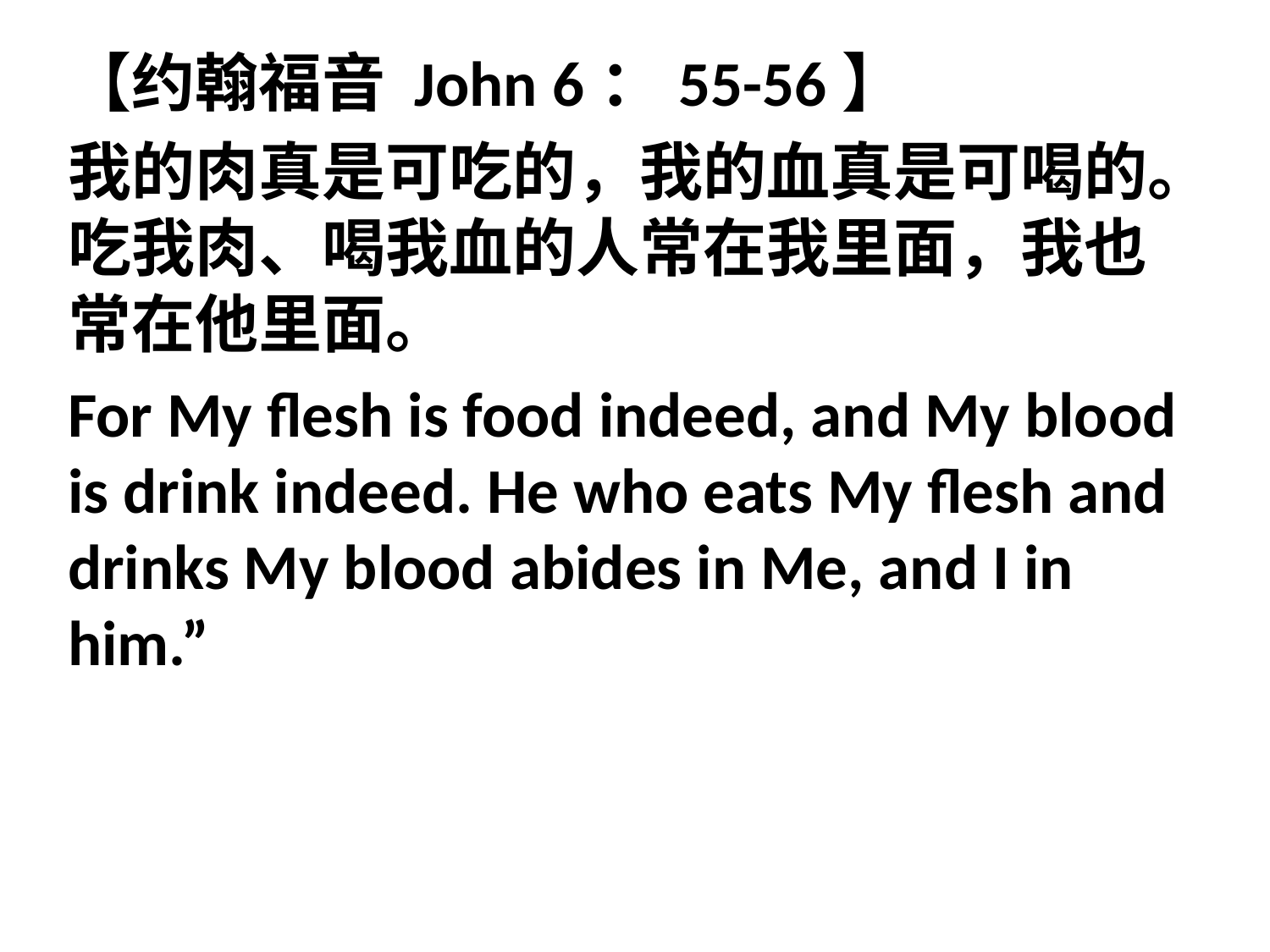

【约翰福音 John 6：55-56】
我的肉真是可吃的，我的血真是可喝的。吃我肉、喝我血的人常在我里面，我也常在他里面。
For My flesh is food indeed, and My blood is drink indeed. He who eats My flesh and drinks My blood abides in Me, and I in him.”